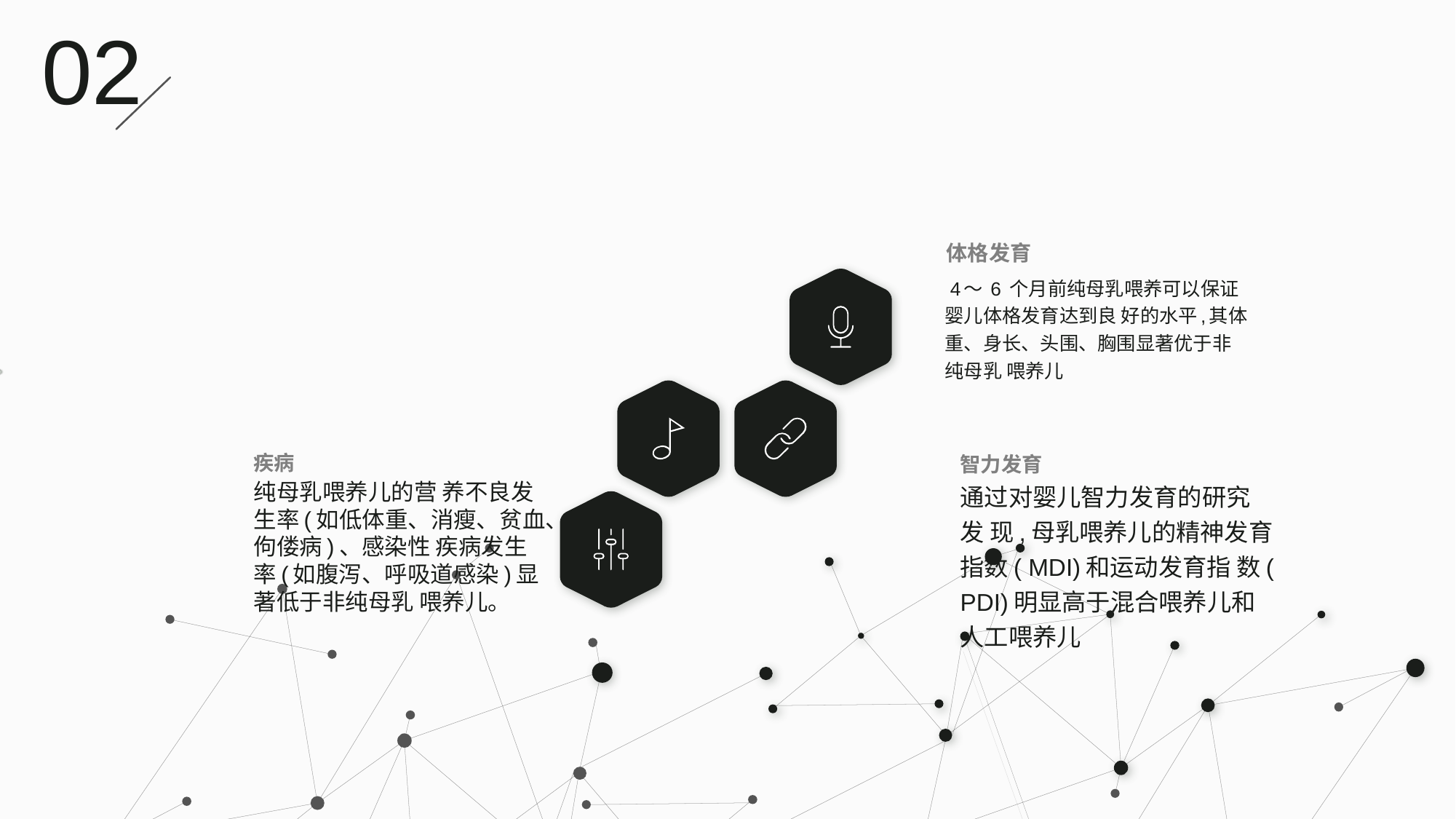

02
体格发育
 4～ 6 个月前纯母乳喂养可以保证婴儿体格发育达到良 好的水平,其体重、身长、头围、胸围显著优于非纯母乳 喂养儿

疾病
纯母乳喂养儿的营 养不良发生率(如低体重、消瘦、贫血、佝偻病)、感染性 疾病发生率(如腹泻、呼吸道感染)显著低于非纯母乳 喂养儿。
智力发育
通过对婴儿智力发育的研究 发 现,母乳喂养儿的精神发育指数( MDI)和运动发育指 数( PDI)明显高于混合喂养儿和人工喂养儿